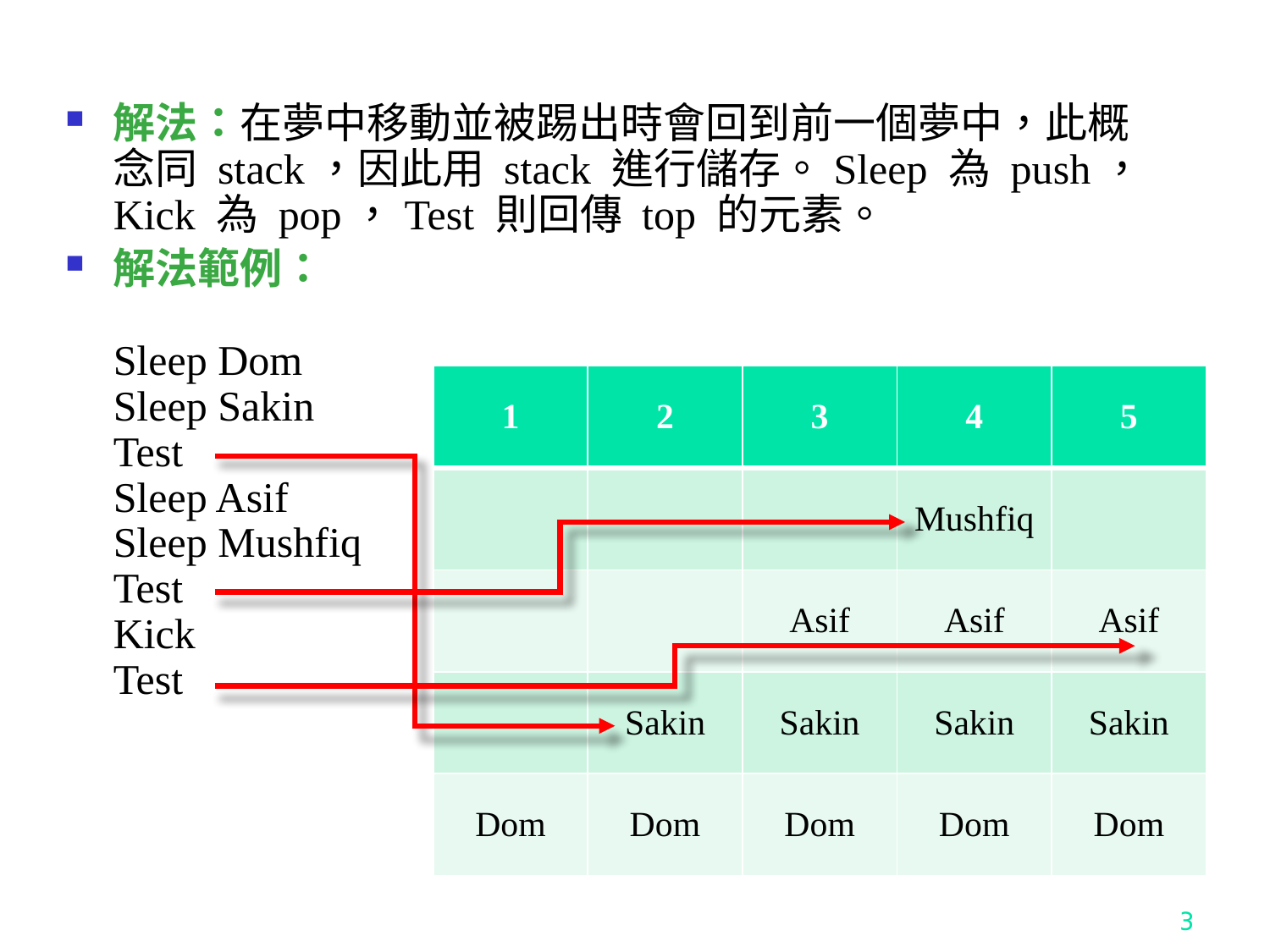

解法：在夢中移動並被踢出時會回到前一個夢中，此概念同 stack，因此用 stack 進行儲存。Sleep 為 push，Kick 為 pop，Test 則回傳 top 的元素。
解法範例：
Sleep Dom
Sleep Sakin
Test
Sleep Asif
Sleep Mushfiq
Test
Kick
Test
| 1 | 2 | 3 | 4 | 5 |
| --- | --- | --- | --- | --- |
|  |  |  | Mushfiq |  |
|  |  | Asif | Asif | Asif |
|  | Sakin | Sakin | Sakin | Sakin |
| Dom | Dom | Dom | Dom | Dom |
3